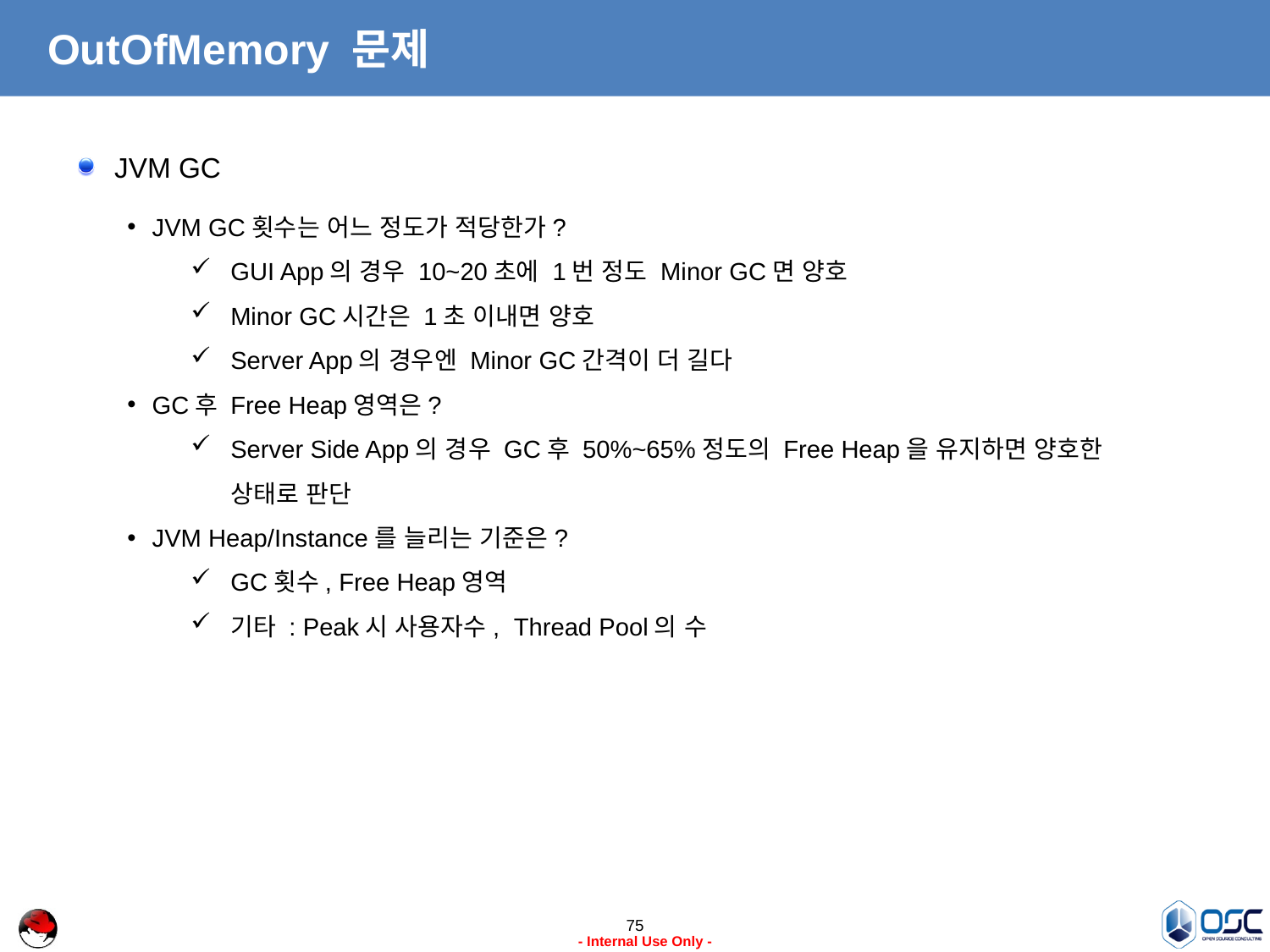

# OutOfMemory 문제
JVM GC
JVM GC횟수는 어느 정도가 적당한가?
GUI App의 경우 10~20초에 1번 정도 Minor GC면 양호
Minor GC시간은 1초 이내면 양호
Server App의 경우엔 Minor GC간격이 더 길다
GC후 Free Heap영역은?
Server Side App의 경우 GC후 50%~65%정도의 Free Heap을 유지하면 양호한 상태로 판단
JVM Heap/Instance를 늘리는 기준은?
GC횟수, Free Heap영역
기타 : Peak시 사용자수,  Thread Pool의 수